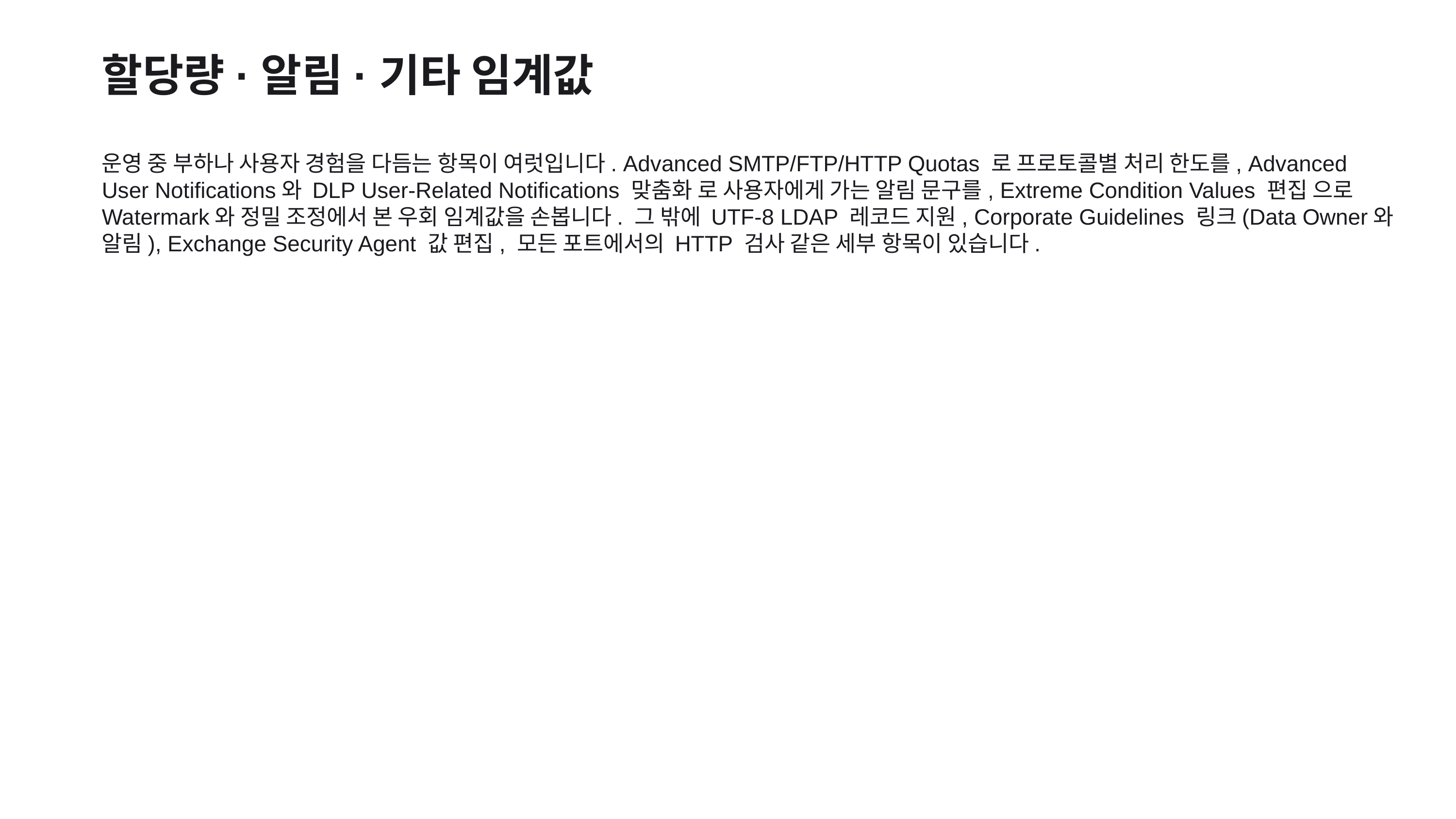

할당량·알림·기타 임계값
운영 중 부하나 사용자 경험을 다듬는 항목이 여럿입니다. Advanced SMTP/FTP/HTTP Quotas 로 프로토콜별 처리 한도를, Advanced User Notifications와 DLP User-Related Notifications 맞춤화 로 사용자에게 가는 알림 문구를, Extreme Condition Values 편집 으로 Watermark와 정밀 조정에서 본 우회 임계값을 손봅니다. 그 밖에 UTF-8 LDAP 레코드 지원, Corporate Guidelines 링크(Data Owner와 알림), Exchange Security Agent 값 편집, 모든 포트에서의 HTTP 검사 같은 세부 항목이 있습니다.